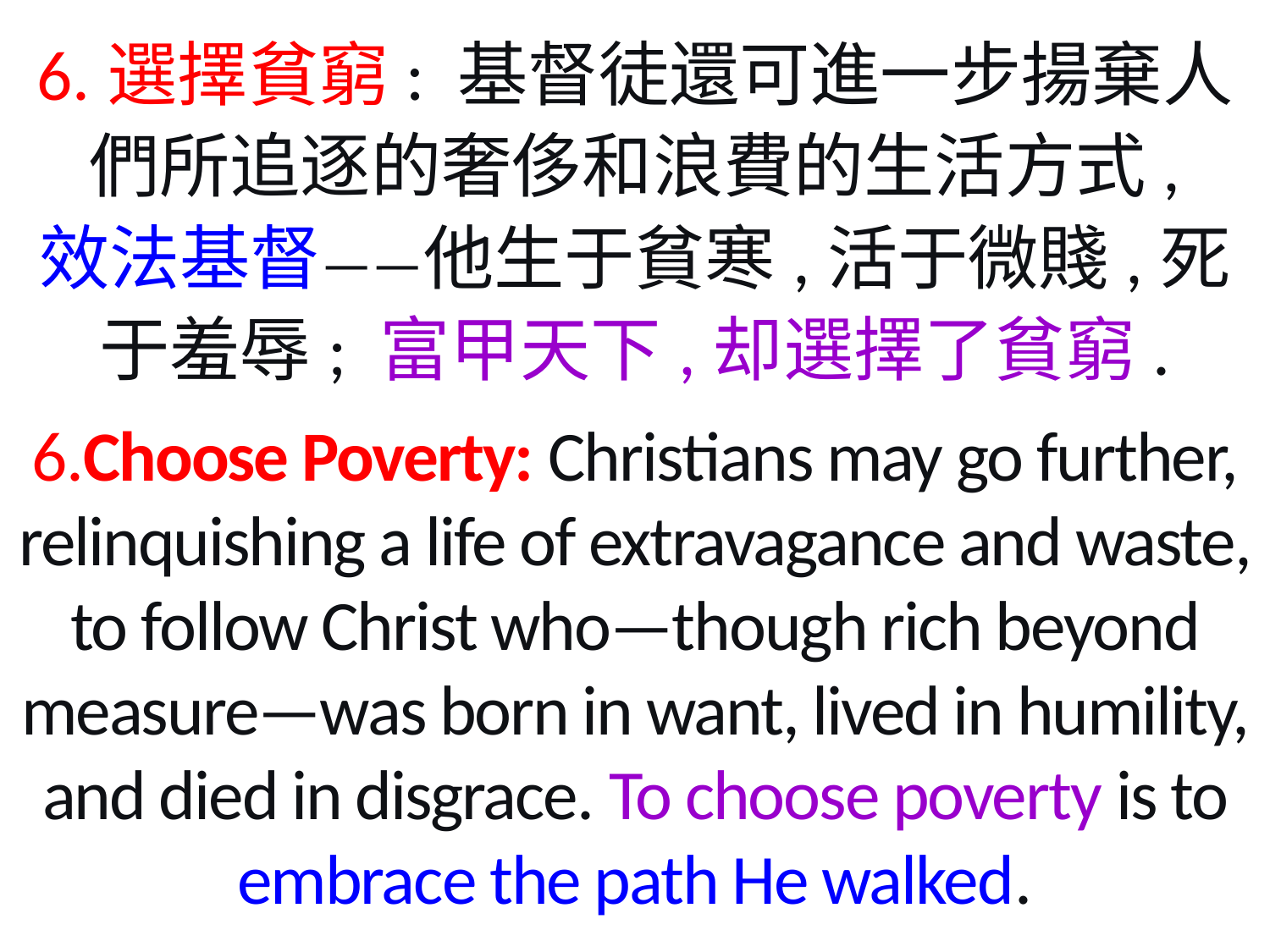

6.選擇貧窮: 基督徒還可進一步揚棄人們所追逐的奢侈和浪費的生活方式,
效法基督——他生于貧寒,活于微賤,死于羞辱; 富甲天下,却選擇了貧窮.
6.Choose Poverty: Christians may go further, relinquishing a life of extravagance and waste, to follow Christ who—though rich beyond measure—was born in want, lived in humility, and died in disgrace. To choose poverty is to embrace the path He walked.